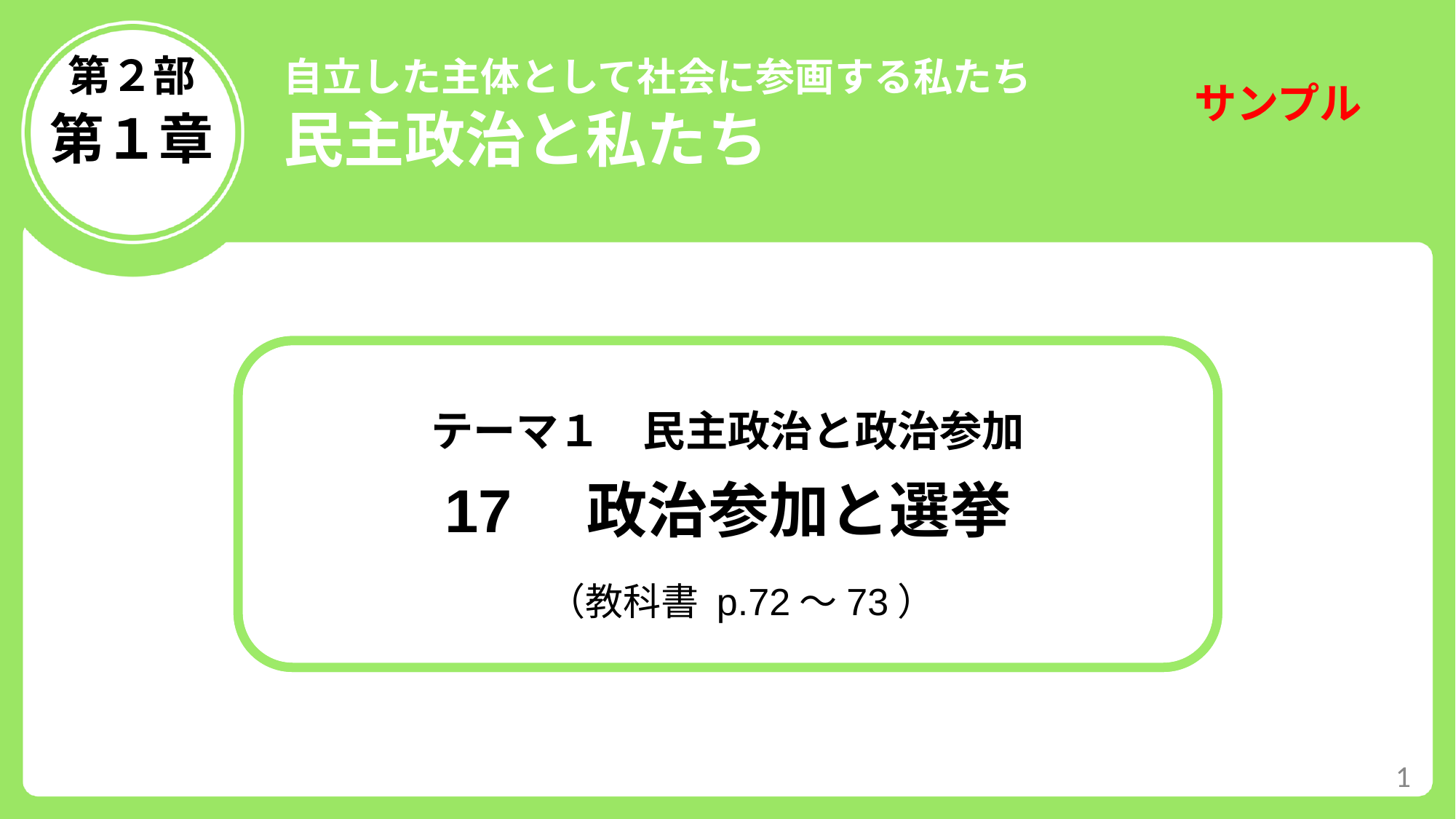

自立した主体として社会に参画する私たち
第２部
民主政治と私たち
第１章
テーマ１　民主政治と政治参加

17　政治参加と選挙
　（教科書 p.72～73）